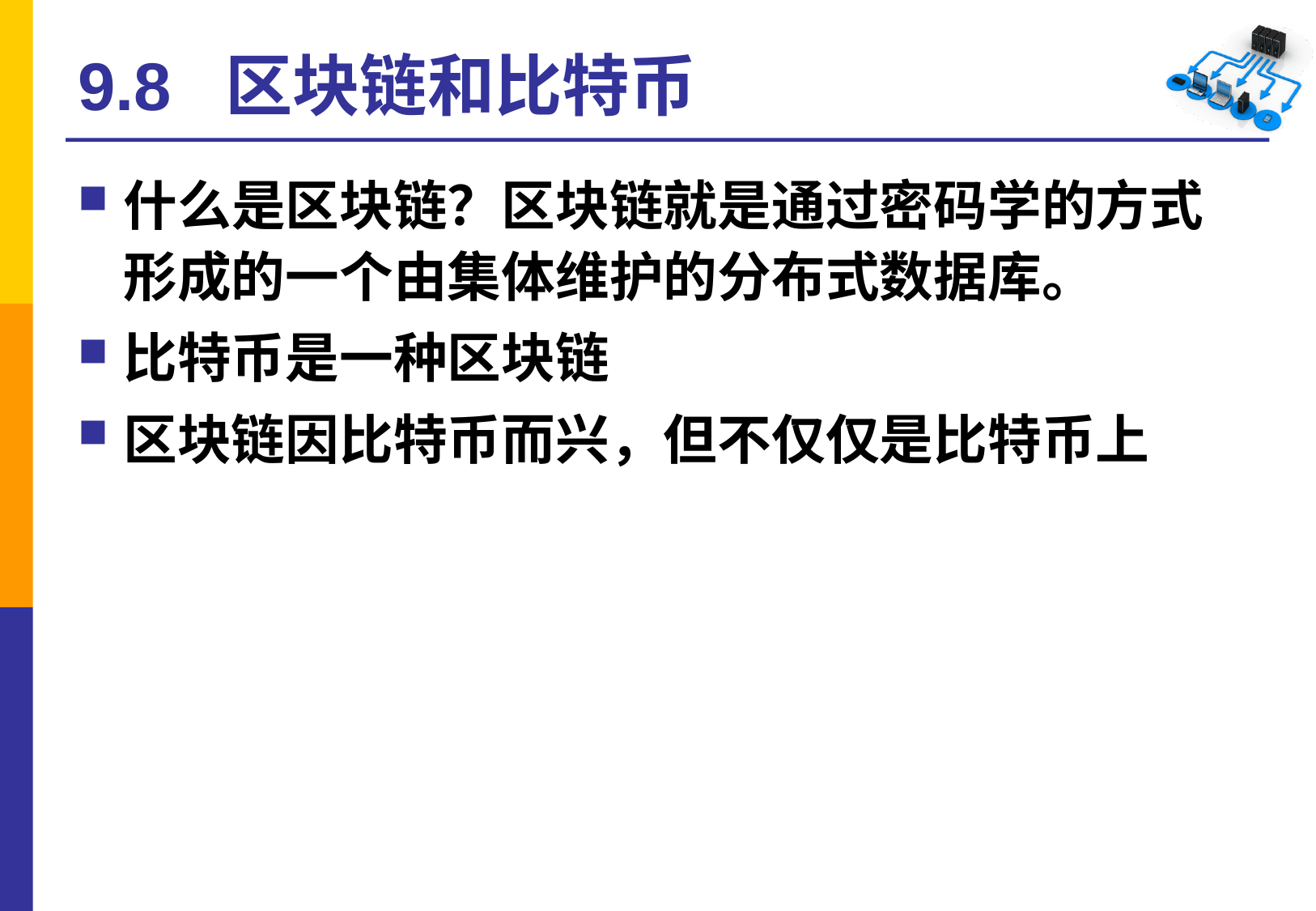

# 9.8  区块链和比特币
什么是区块链？区块链就是通过密码学的方式形成的一个由集体维护的分布式数据库。
比特币是一种区块链
区块链因比特币而兴，但不仅仅是比特币上